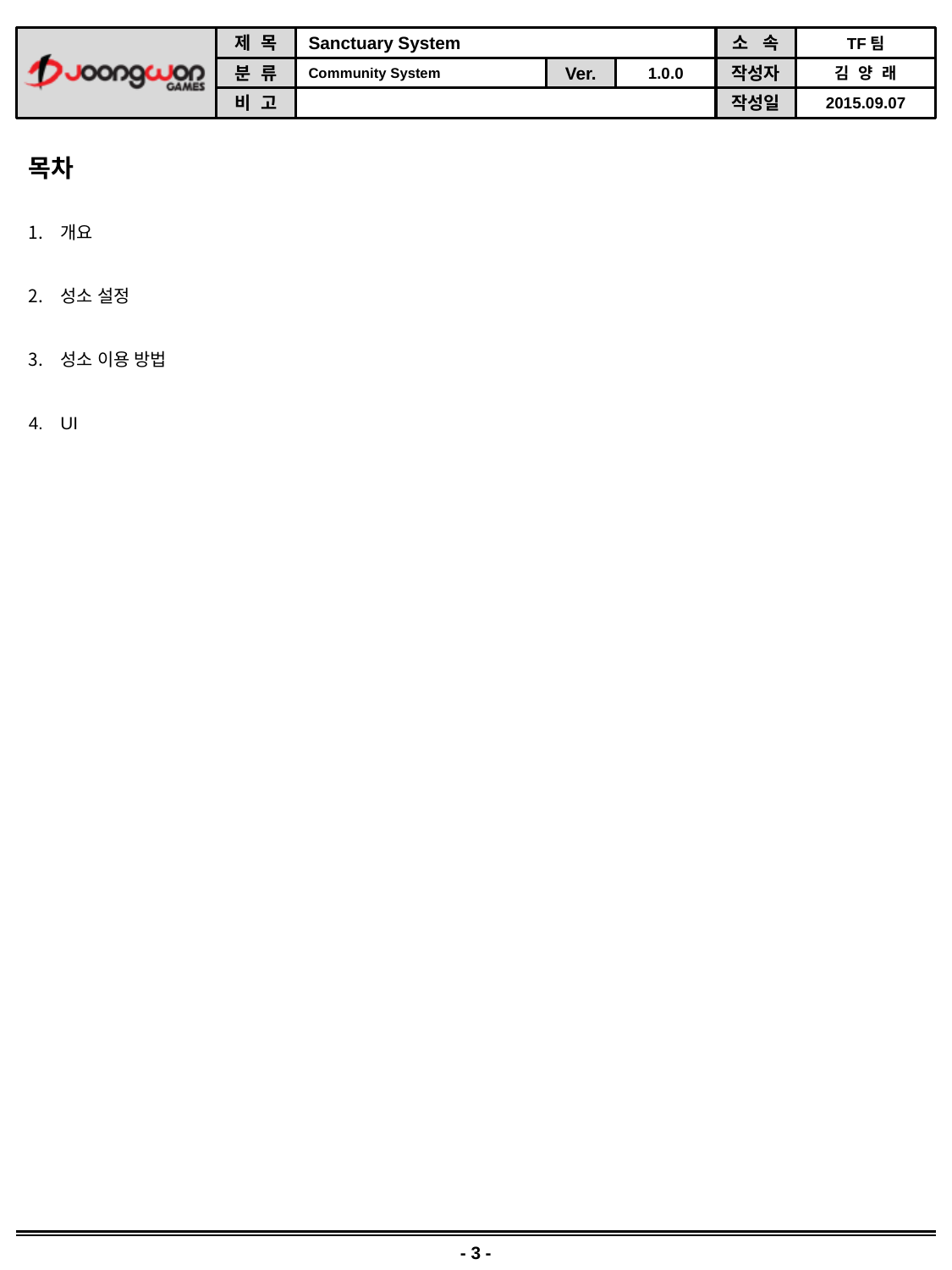

목차
개요

성소 설정

성소 이용 방법

UI
- 3 -